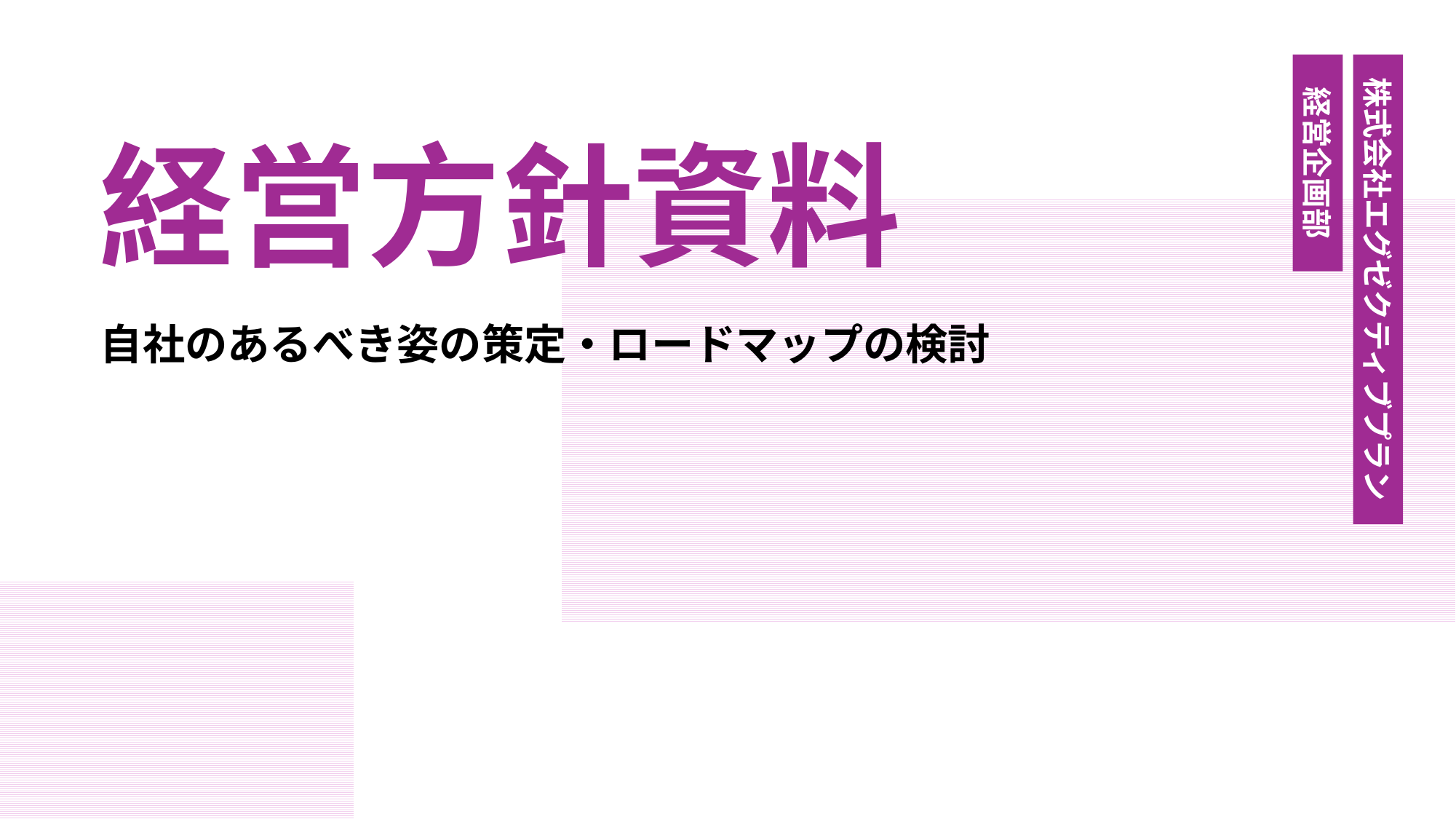

株式会社エグゼクティブプラン
経営企画部
経営方針資料

自社のあるべき姿の策定・ロードマップの検討